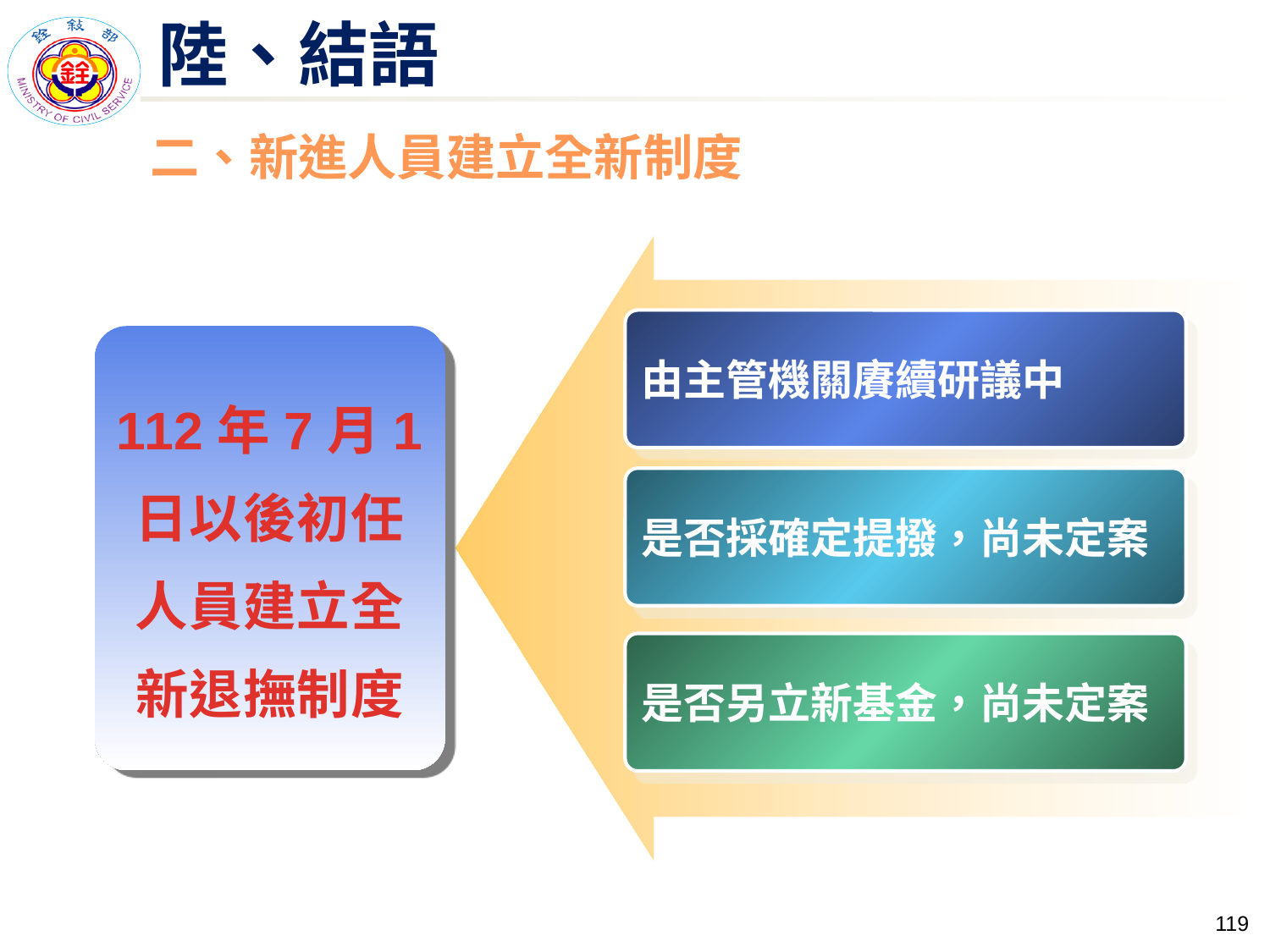

陸、結語
 二、新進人員建立全新制度

由主管機關賡續研議中
112年7月1日以後初任人員建立全新退撫制度
是否採確定提撥，尚未定案
是否另立新基金，尚未定案
119